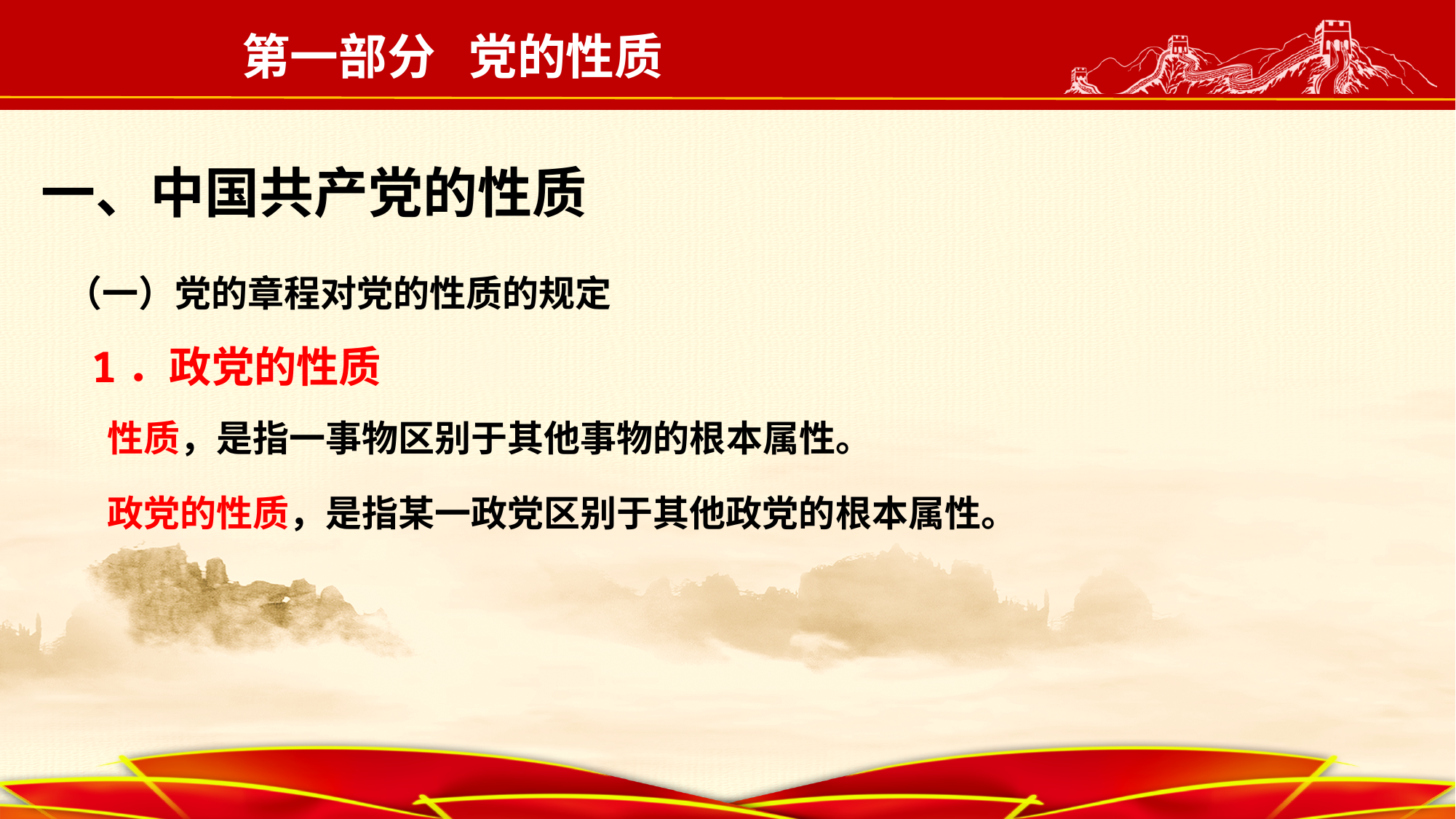

第一部分   党的性质
一、中国共产党的性质
（一）党的章程对党的性质的规定
 1．政党的性质
    性质，是指一事物区别于其他事物的根本属性。
    政党的性质，是指某一政党区别于其他政党的根本属性。